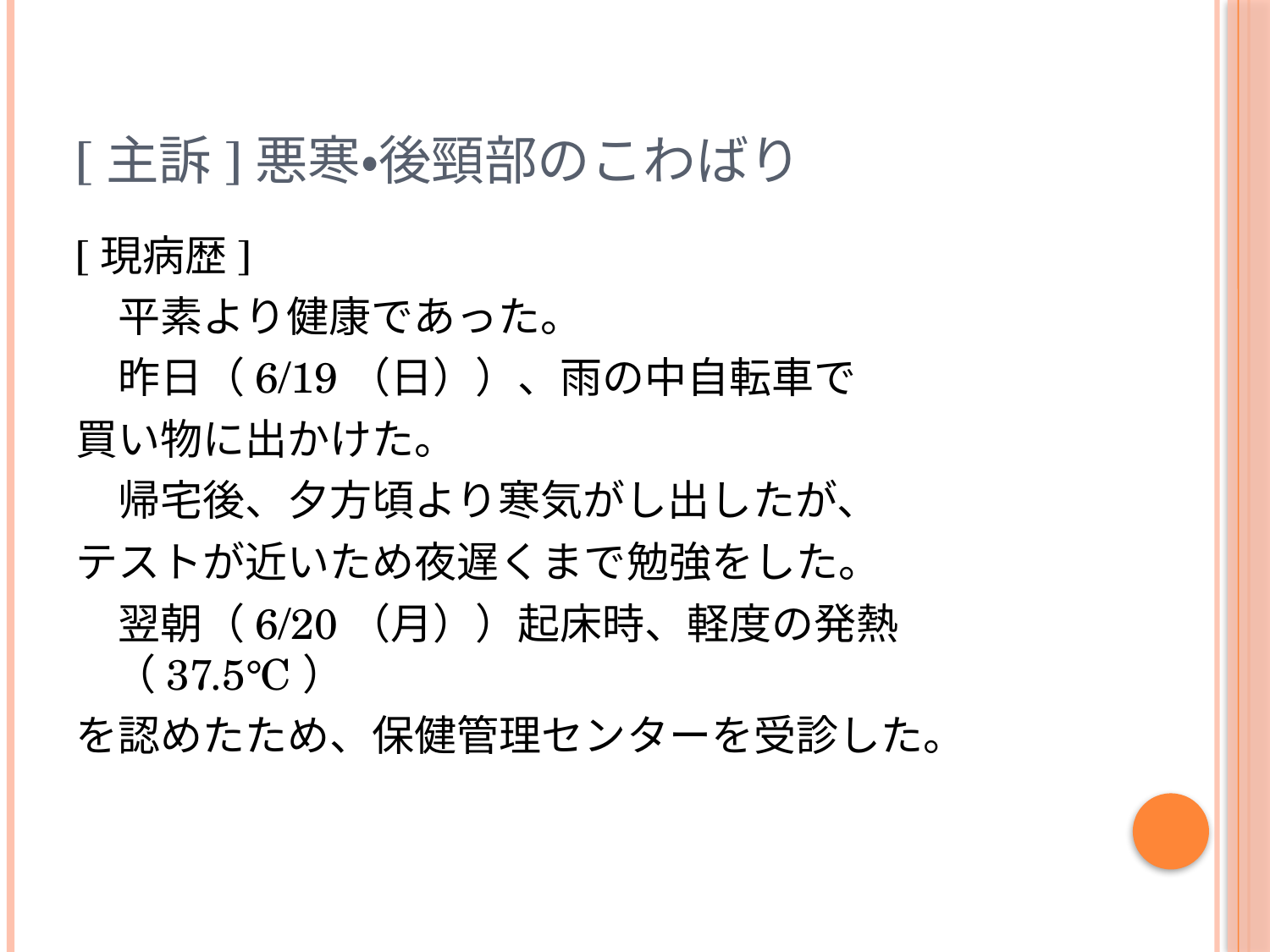

# [主訴]悪寒・後頸部のこわばり
[現病歴]
　平素より健康であった。
　昨日（6/19（日））、雨の中自転車で
買い物に出かけた。
　帰宅後、夕方頃より寒気がし出したが、
テストが近いため夜遅くまで勉強をした。
　翌朝（6/20（月））起床時、軽度の発熱（37.5℃）
を認めたため、保健管理センターを受診した。